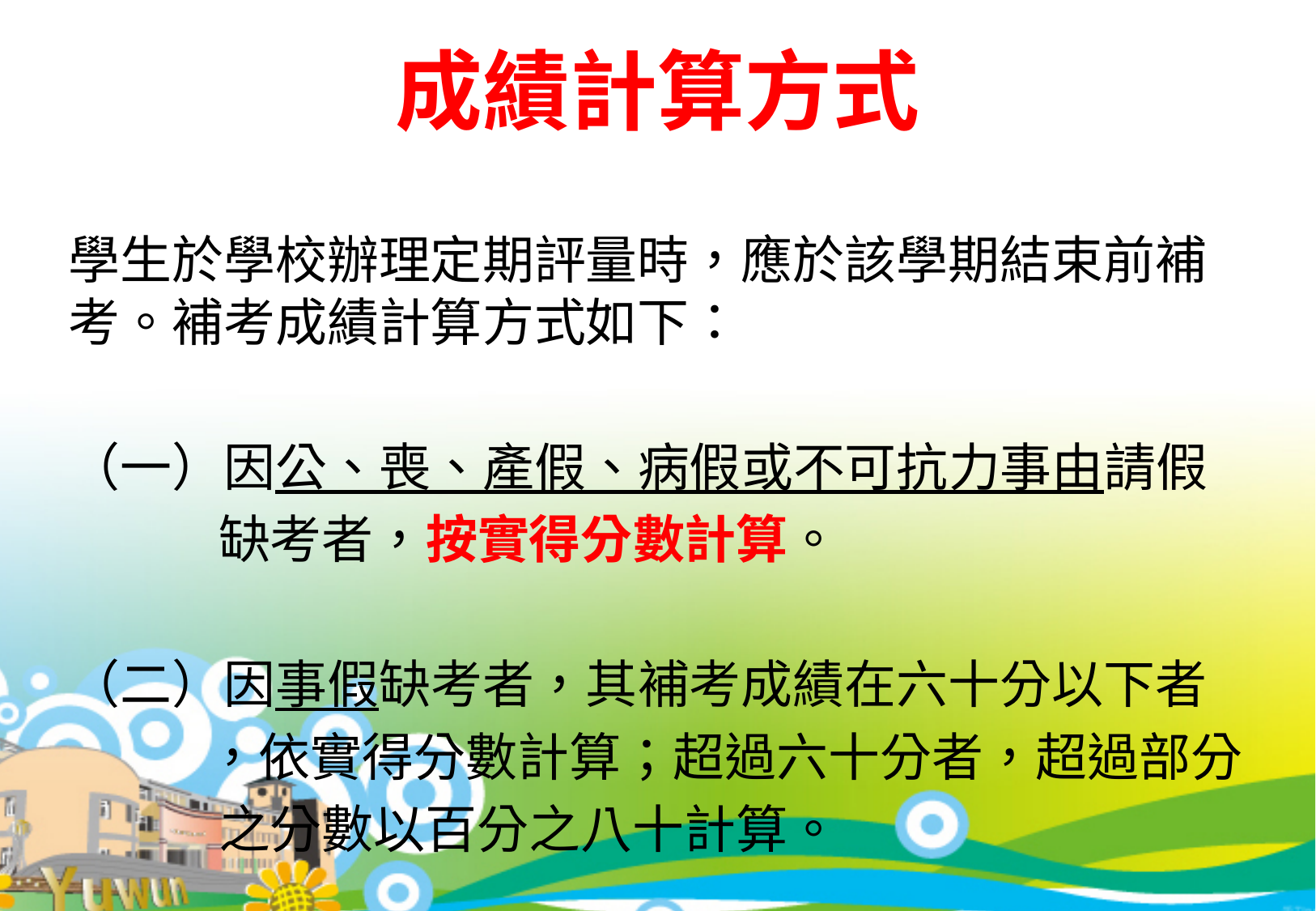

成績計算方式

學生於學校辦理定期評量時，應於該學期結束前補考。補考成績計算方式如下：

（一）因公、喪、產假、病假或不可抗力事由請假
            缺考者，按實得分數計算。

（二）因事假缺考者，其補考成績在六十分以下者
           ，依實得分數計算；超過六十分者，超過部分
            之分數以百分之八十計算。